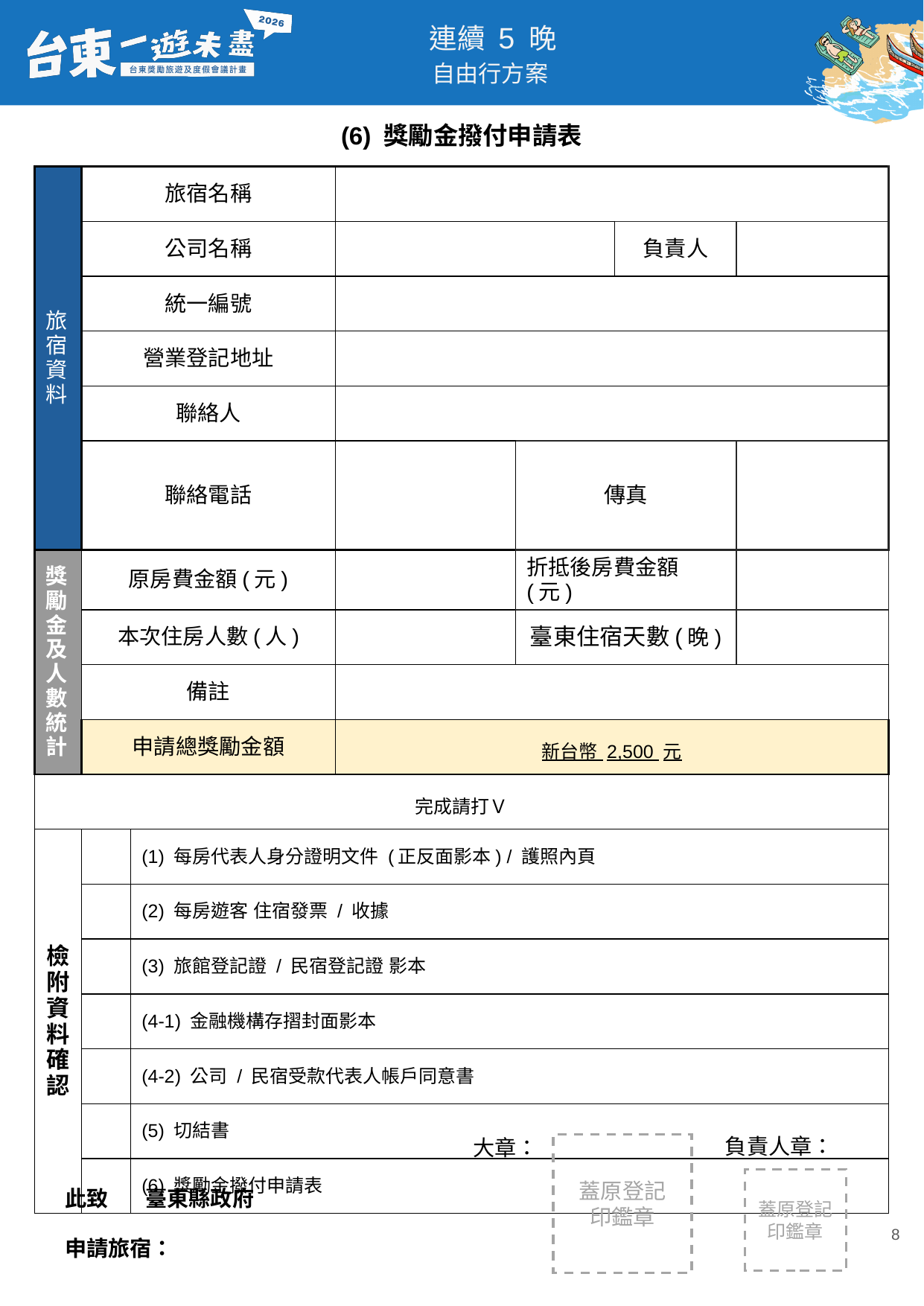

(6) 獎勵金撥付申請表
| 旅宿資料 | 旅宿名稱 |  |  |  |  |  |
| --- | --- | --- | --- | --- | --- | --- |
|  | 公司名稱 |  |  |  | 負責人 |  |
|  | 統一編號 |  |  |  |  |  |
|  | 營業登記地址 |  |  |  |  |  |
|  | 聯絡人 |  |  |  |  |  |
|  | 聯絡電話 |  |  | 傳真 |  |  |
| 獎勵金及人數統計 | 原房費金額(元) |  |  | 折抵後房費金額(元) |  |  |
|  | 本次住房人數(人) |  |  | 臺東住宿天數(晚) |  |  |
|  | 備註 |  |  |  |  |  |
|  | 申請總獎勵金額 |  | 新台幣 2,500 元 |  |  |  |
| 完成請打Ｖ |  |  |  |  |  |  |
| 檢附資料確認 |  | (1) 每房代表人身分證明文件 (正反面影本) / 護照內頁 |  |  |  |  |
|  |  | (2) 每房遊客 住宿發票 / 收據 |  |  |  |  |
|  |  | (3) 旅館登記證 / 民宿登記證 影本 |  |  |  |  |
|  |  | (4-1) 金融機構存摺封面影本 |  |  |  |  |
|  |  | (4-2) 公司 / 民宿受款代表人帳戶同意書 |  |  |  |  |
|  |  | (5) 切結書 |  |  |  |  |
|  |  | (6) 獎勵金撥付申請表 |  |  |  |  |
填寫完成後，請於本ppt點擊
【檔案】>【另存新檔】
>檔案格式選擇【PDF】 >【儲存】
>檔名：ＯＯＯ旅宿＿2026臺東獎勵旅遊及度假會議計畫-連續5晚自由行方案
負責人章：
大章：
蓋原登記
印鑑章
蓋原登記
印鑑章
此致      臺東縣政府
申請旅宿：
8